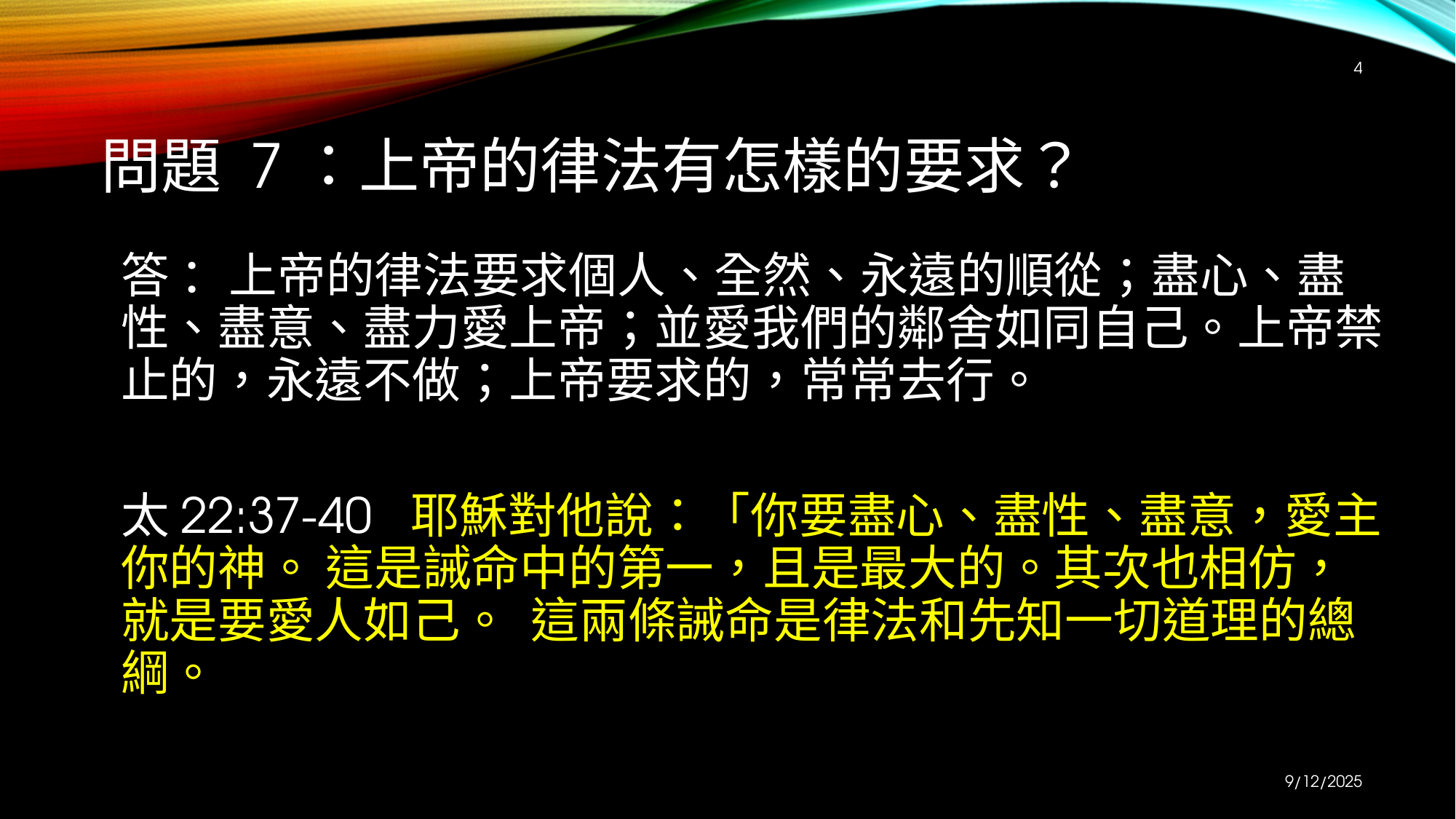

4
# 問題 7：上帝的律法有怎樣的要求？
答 ：上帝的律法要求個人、全然、永遠的順從；盡心、盡性、盡意、盡力愛上帝；並愛我們的鄰舍如同自己。上帝禁止的，永遠不做；上帝要求的，常常去行。

太22:37-40  耶穌對他說：「你要盡心、盡性、盡意，愛主你的神。 這是誡命中的第一，且是最大的。其次也相仿，就是要愛人如己。  這兩條誡命是律法和先知一切道理的總綱。

9/12/2025